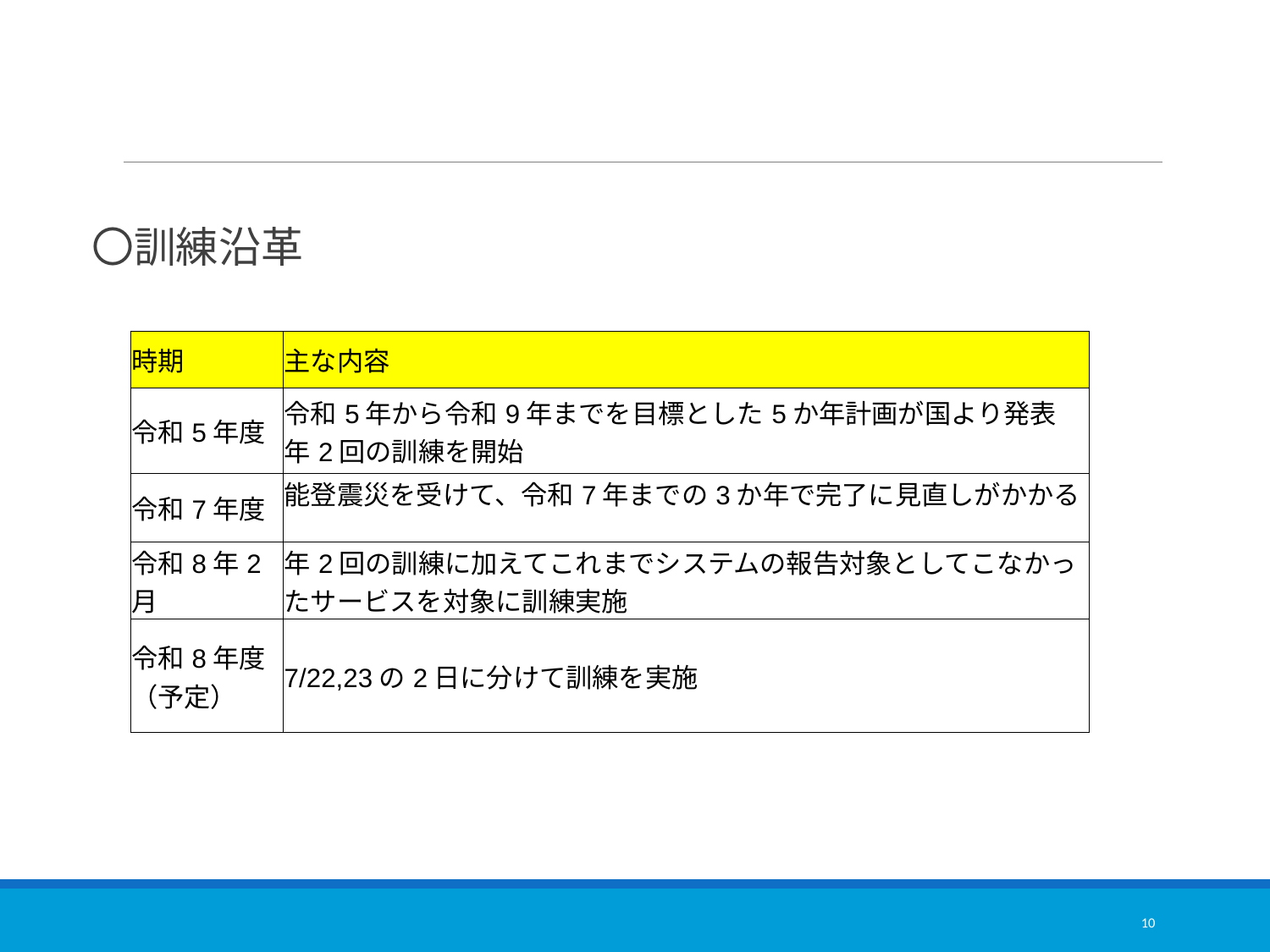

#
〇訓練沿革

| 時期 | 主な内容 |
| --- | --- |
| 令和5年度 | 令和5年から令和9年までを目標とした5か年計画が国より発表 年2回の訓練を開始 |
| 令和7年度 | 能登震災を受けて、令和7年までの3か年で完了に見直しがかかる |
| 令和8年2月 | 年2回の訓練に加えてこれまでシステムの報告対象としてこなかったサービスを対象に訓練実施 |
| 令和8年度 （予定） | 7/22,23の2日に分けて訓練を実施 |
10